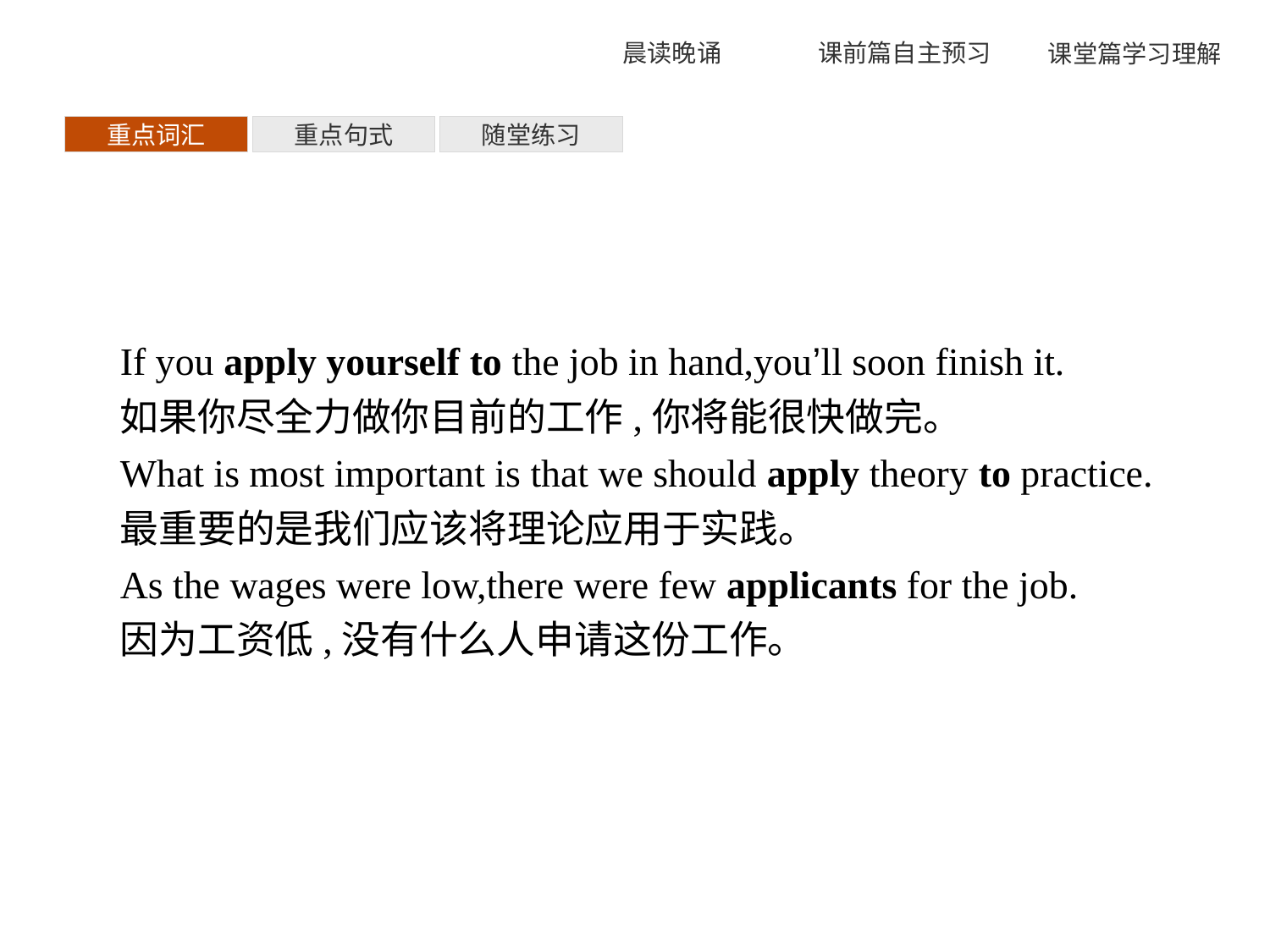

重点词汇
重点句式
随堂练习
If you apply yourself to the job in hand,you’ll soon finish it.
如果你尽全力做你目前的工作,你将能很快做完。
What is most important is that we should apply theory to practice.
最重要的是我们应该将理论应用于实践。
As the wages were low,there were few applicants for the job.
因为工资低,没有什么人申请这份工作。